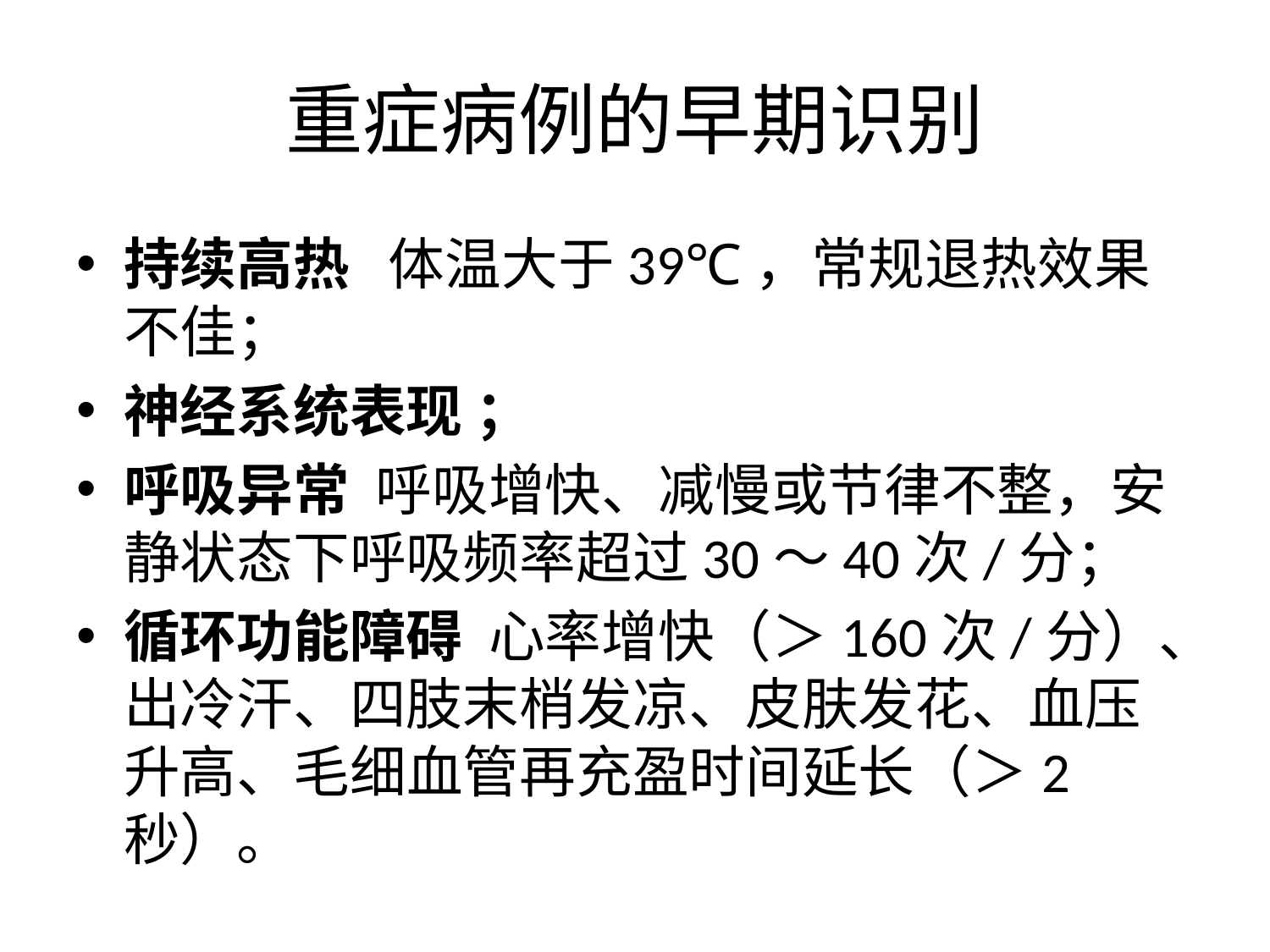

# 重症病例的早期识别
持续高热   体温大于39℃，常规退热效果不佳；
神经系统表现 ；
呼吸异常  呼吸增快、减慢或节律不整，安静状态下呼吸频率超过30～40次/分；
循环功能障碍  心率增快（＞160次/分）、出冷汗、四肢末梢发凉、皮肤发花、血压升高、毛细血管再充盈时间延长（＞2秒）。